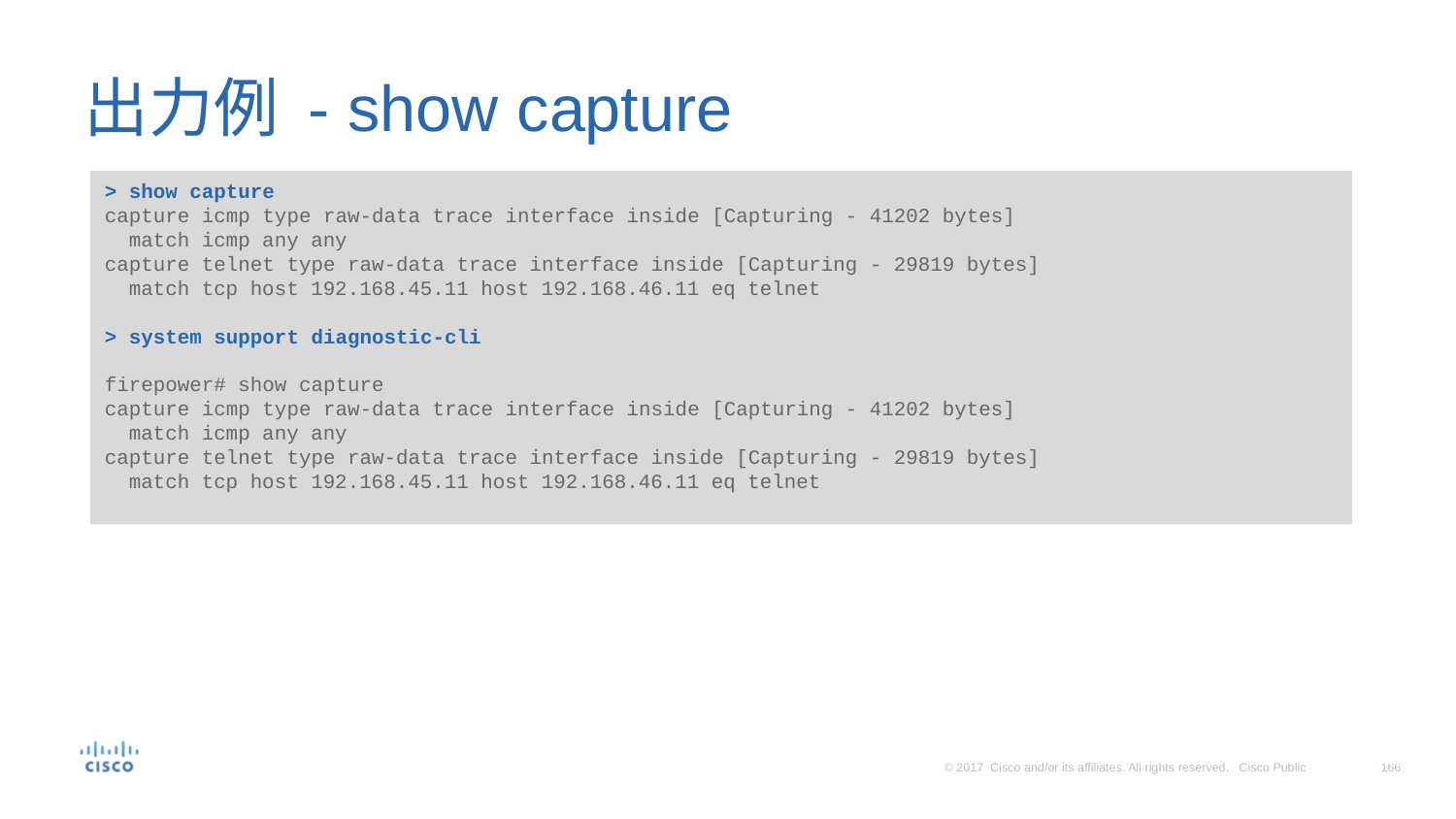

# 出力例 - show capture
> show capture
capture icmp type raw-data trace interface inside [Capturing - 41202 bytes]
  match icmp any any
capture telnet type raw-data trace interface inside [Capturing - 29819 bytes]
  match tcp host 192.168.45.11 host 192.168.46.11 eq telnet

> system support diagnostic-cli

firepower# show capture
capture icmp type raw-data trace interface inside [Capturing - 41202 bytes]
  match icmp any any
capture telnet type raw-data trace interface inside [Capturing - 29819 bytes]
  match tcp host 192.168.45.11 host 192.168.46.11 eq telnet